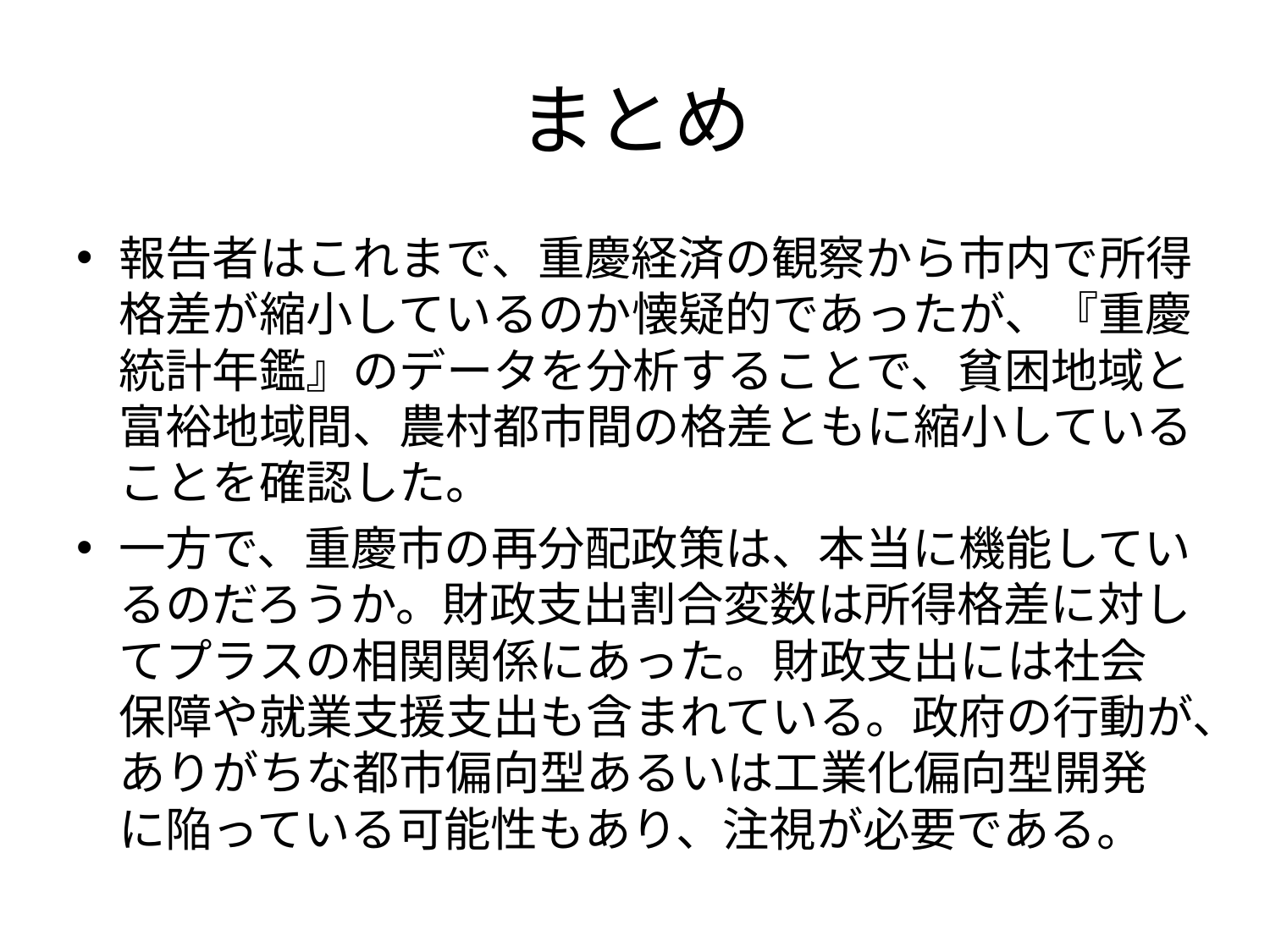

# まとめ
報告者はこれまで、重慶経済の観察から市内で所得格差が縮小しているのか懐疑的であったが、『重慶統計年鑑』のデータを分析することで、貧困地域と富裕地域間、農村都市間の格差ともに縮小していることを確認した。
一方で、重慶市の再分配政策は、本当に機能しているのだろうか。財政支出割合変数は所得格差に対してプラスの相関関係にあった。財政支出には社会保障や就業支援支出も含まれている。政府の行動が、ありがちな都市偏向型あるいは工業化偏向型開発に陥っている可能性もあり、注視が必要である。